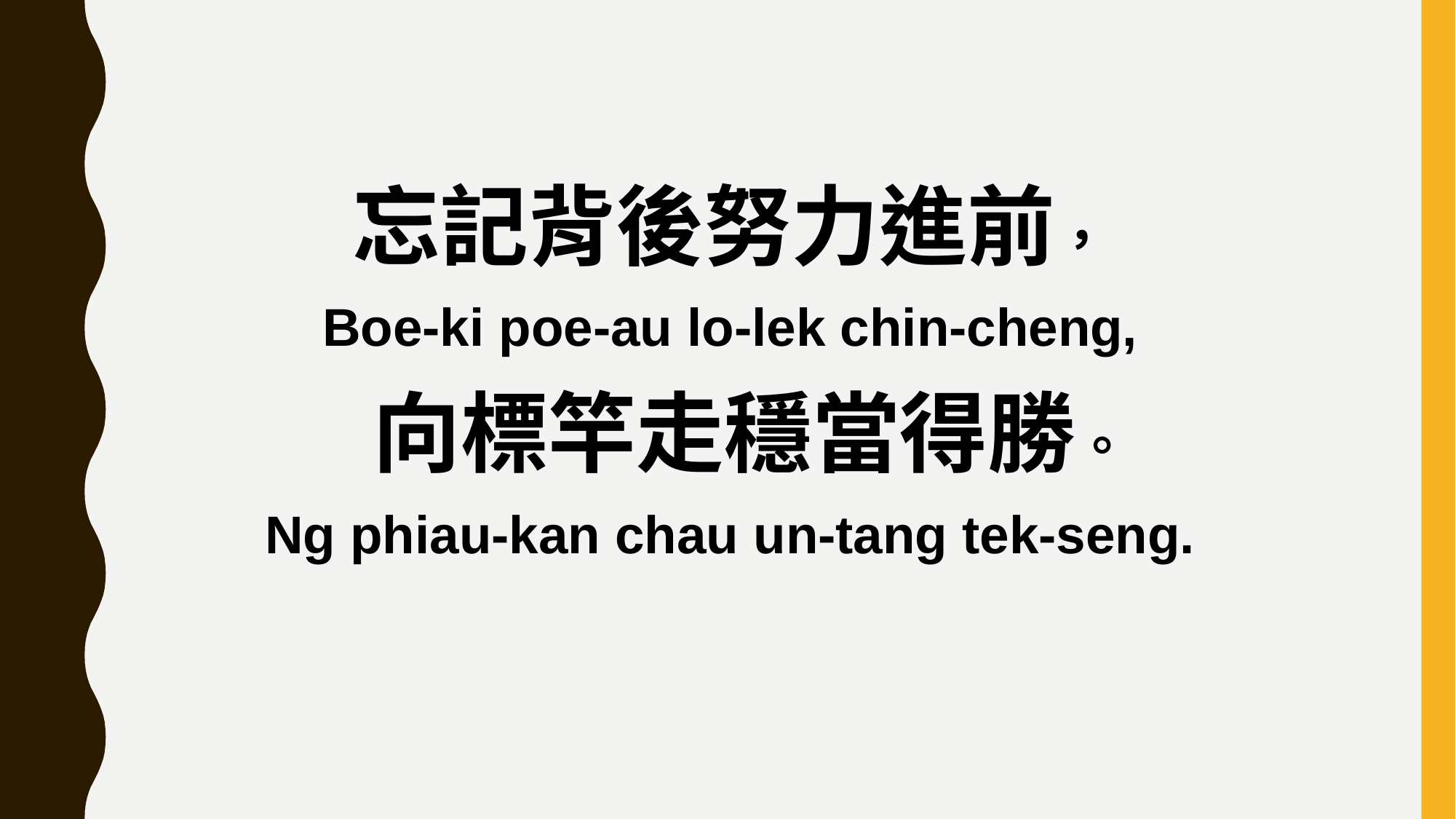

忘記背後努力進前，
Boe-ki poe-au lo-lek chin-cheng,
 向標竿走穩當得勝。
Ng phiau-kan chau un-tang tek-seng.